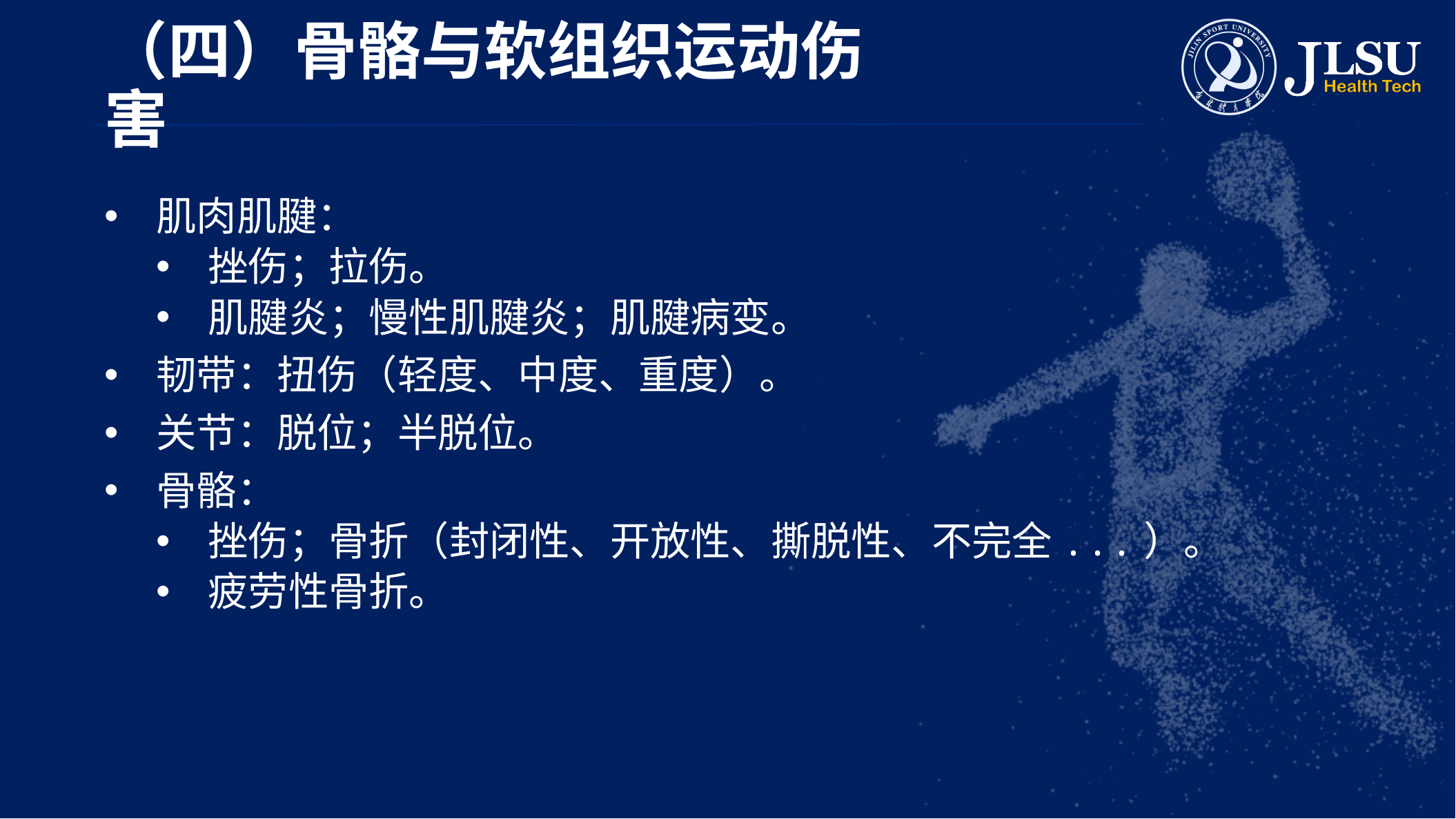

# （四）骨骼与软组织运动伤害
肌肉肌腱：
挫伤；拉伤。
肌腱炎；慢性肌腱炎；肌腱病变。
韧带：扭伤（轻度、中度、重度）。
关节：脱位；半脱位。
骨骼：
挫伤；骨折（封闭性、开放性、撕脱性、不完全...）。
疲劳性骨折。